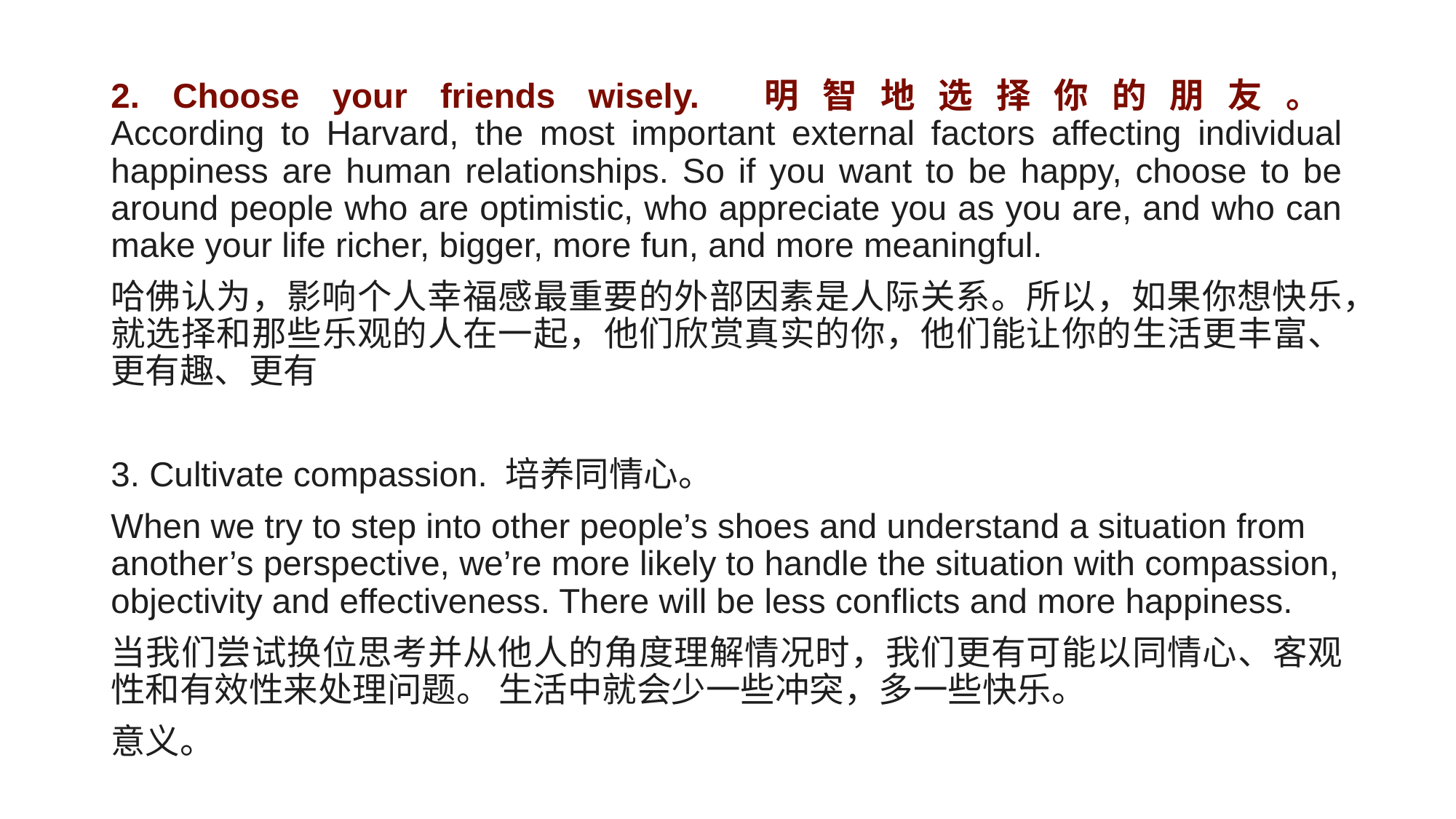

2. Choose your friends wisely. 明智地选择你的朋友。
According to Harvard, the most important external factors affecting individual happiness are human relationships. So if you want to be happy, choose to be around people who are optimistic, who appreciate you as you are, and who can make your life richer, bigger, more fun, and more meaningful.
哈佛认为，影响个人幸福感最重要的外部因素是人际关系。所以，如果你想快乐，就选择和那些乐观的人在一起，他们欣赏真实的你，他们能让你的生活更丰富、更有趣、更有

3. Cultivate compassion. 培养同情心。
When we try to step into other people’s shoes and understand a situation from another’s perspective, we’re more likely to handle the situation with compassion, objectivity and effectiveness. There will be less conflicts and more happiness.
当我们尝试换位思考并从他人的角度理解情况时，我们更有可能以同情心、客观性和有效性来处理问题。 生活中就会少一些冲突，多一些快乐。
意义。